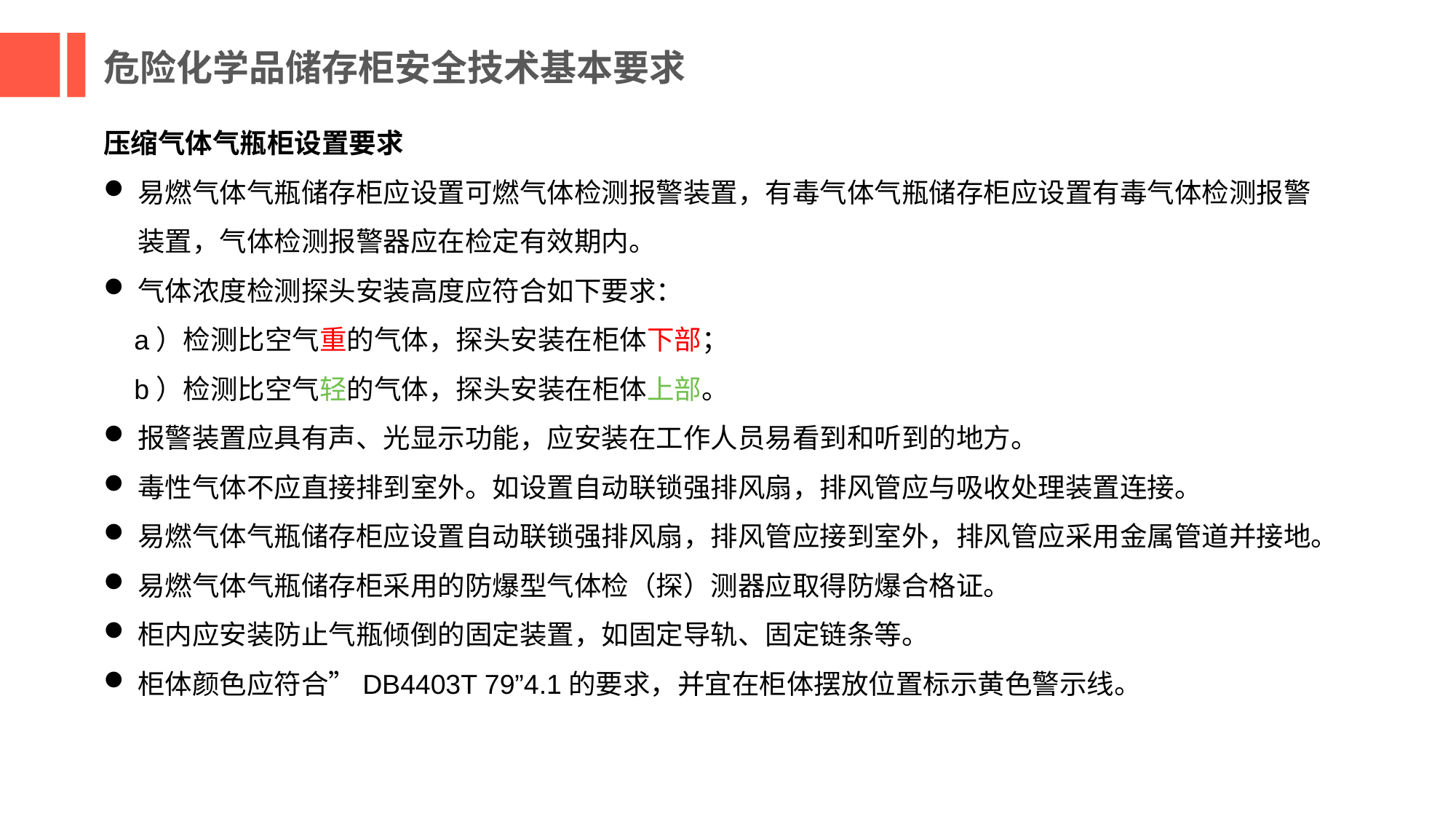

危险化学品储存柜安全技术基本要求
压缩气体气瓶柜设置要求
易燃气体气瓶储存柜应设置可燃气体检测报警装置，有毒气体气瓶储存柜应设置有毒气体检测报警装置，气体检测报警器应在检定有效期内。
气体浓度检测探头安装高度应符合如下要求：
    a）检测比空气重的气体，探头安装在柜体下部；
    b）检测比空气轻的气体，探头安装在柜体上部。
报警装置应具有声、光显示功能，应安装在工作人员易看到和听到的地方。
毒性气体不应直接排到室外。如设置自动联锁强排风扇，排风管应与吸收处理装置连接。
易燃气体气瓶储存柜应设置自动联锁强排风扇，排风管应接到室外，排风管应采用金属管道并接地。
易燃气体气瓶储存柜采用的防爆型气体检（探）测器应取得防爆合格证。
柜内应安装防止气瓶倾倒的固定装置，如固定导轨、固定链条等。
柜体颜色应符合”DB4403T 79”4.1的要求，并宜在柜体摆放位置标示黄色警示线。